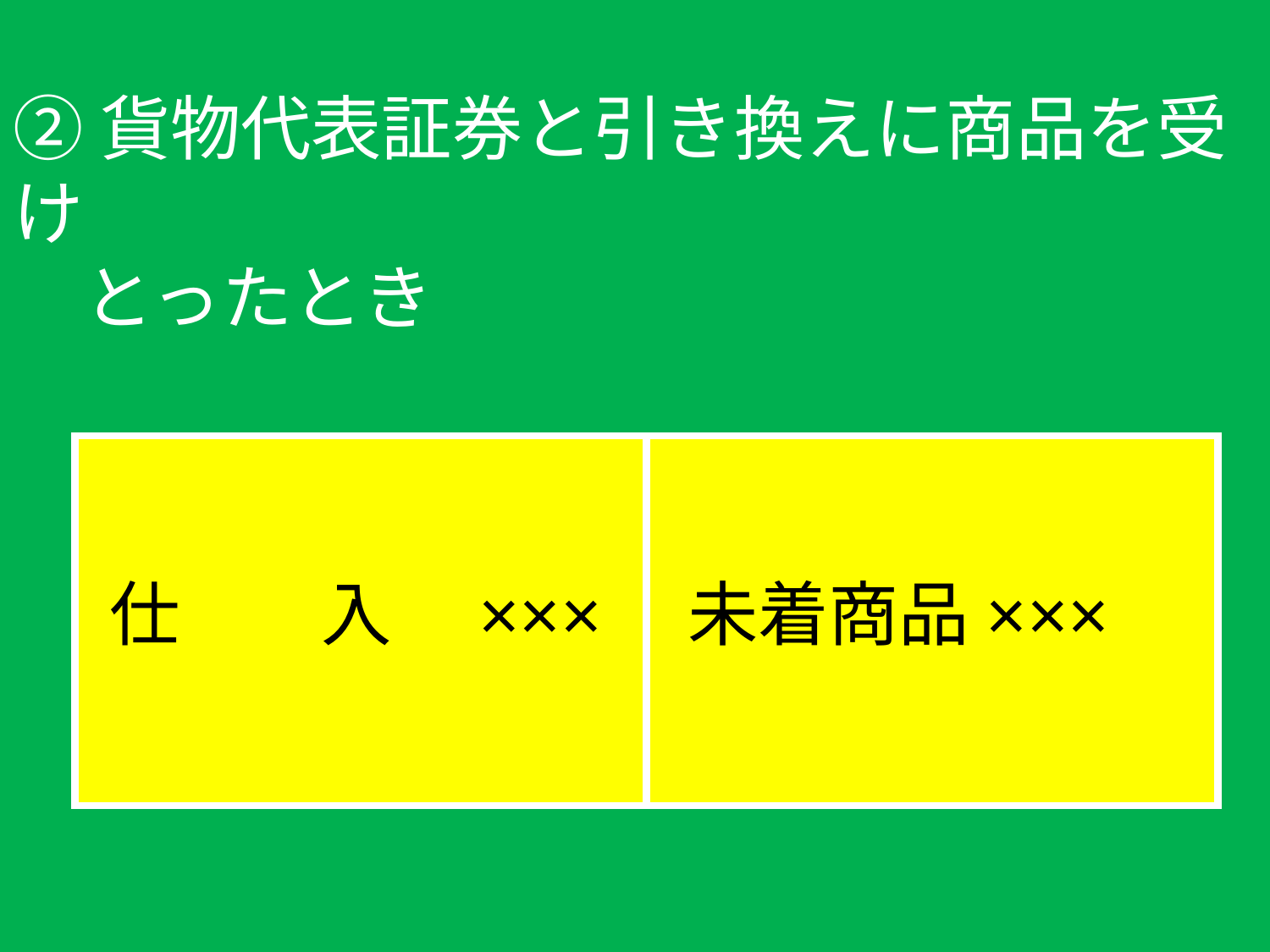

# ②貨物代表証券と引き換えに商品を受け　 　とったとき
|  |  |
| --- | --- |
未着商品×××
仕　　入　×××